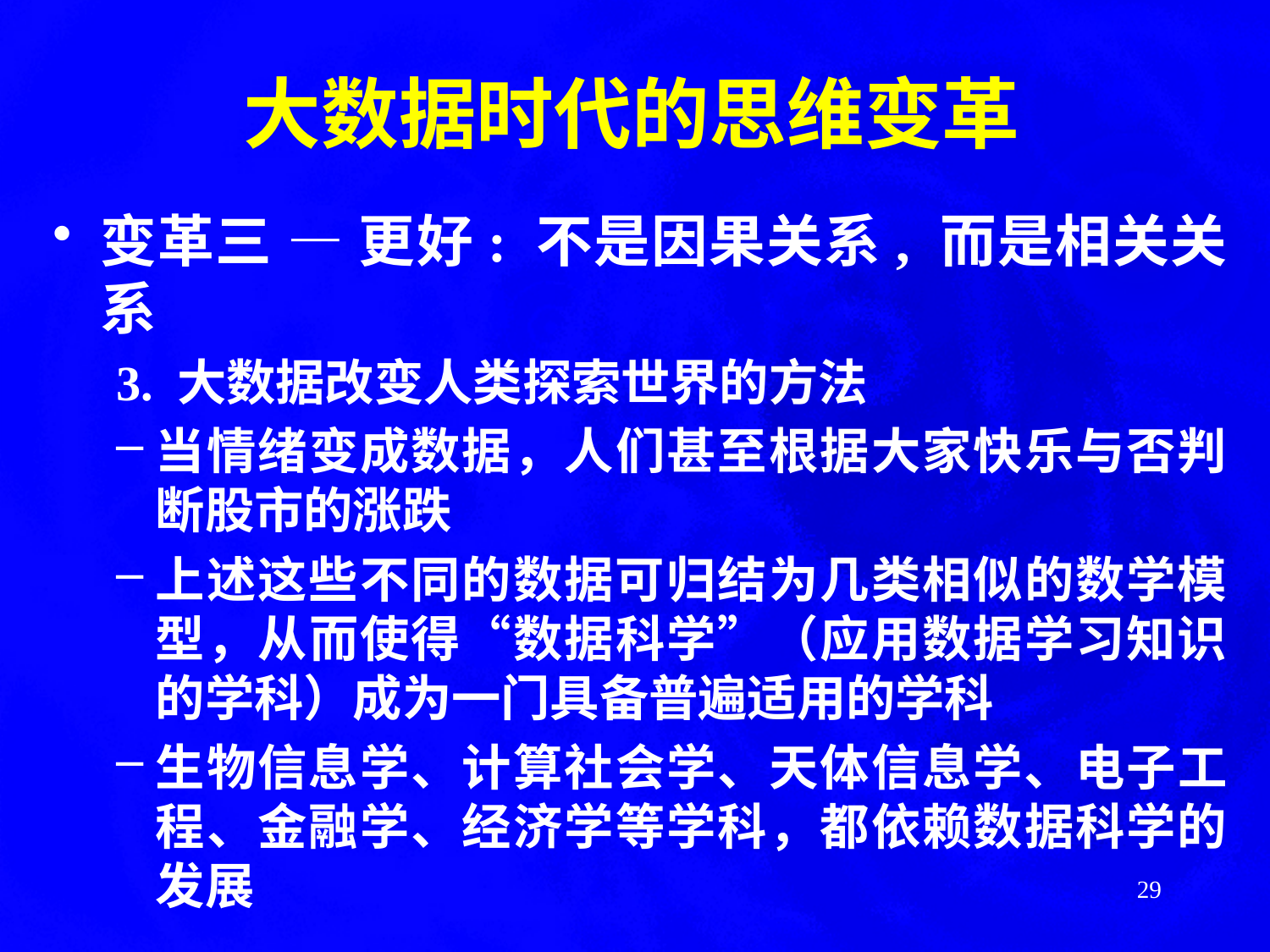

# 大数据时代的思维变革
变革三 — 更好: 不是因果关系, 而是相关关系
3. 大数据改变人类探索世界的方法
当情绪变成数据，人们甚至根据大家快乐与否判断股市的涨跌
上述这些不同的数据可归结为几类相似的数学模型，从而使得“数据科学”（应用数据学习知识的学科）成为一门具备普遍适用的学科
生物信息学、计算社会学、天体信息学、电子工程、金融学、经济学等学科，都依赖数据科学的发展
29